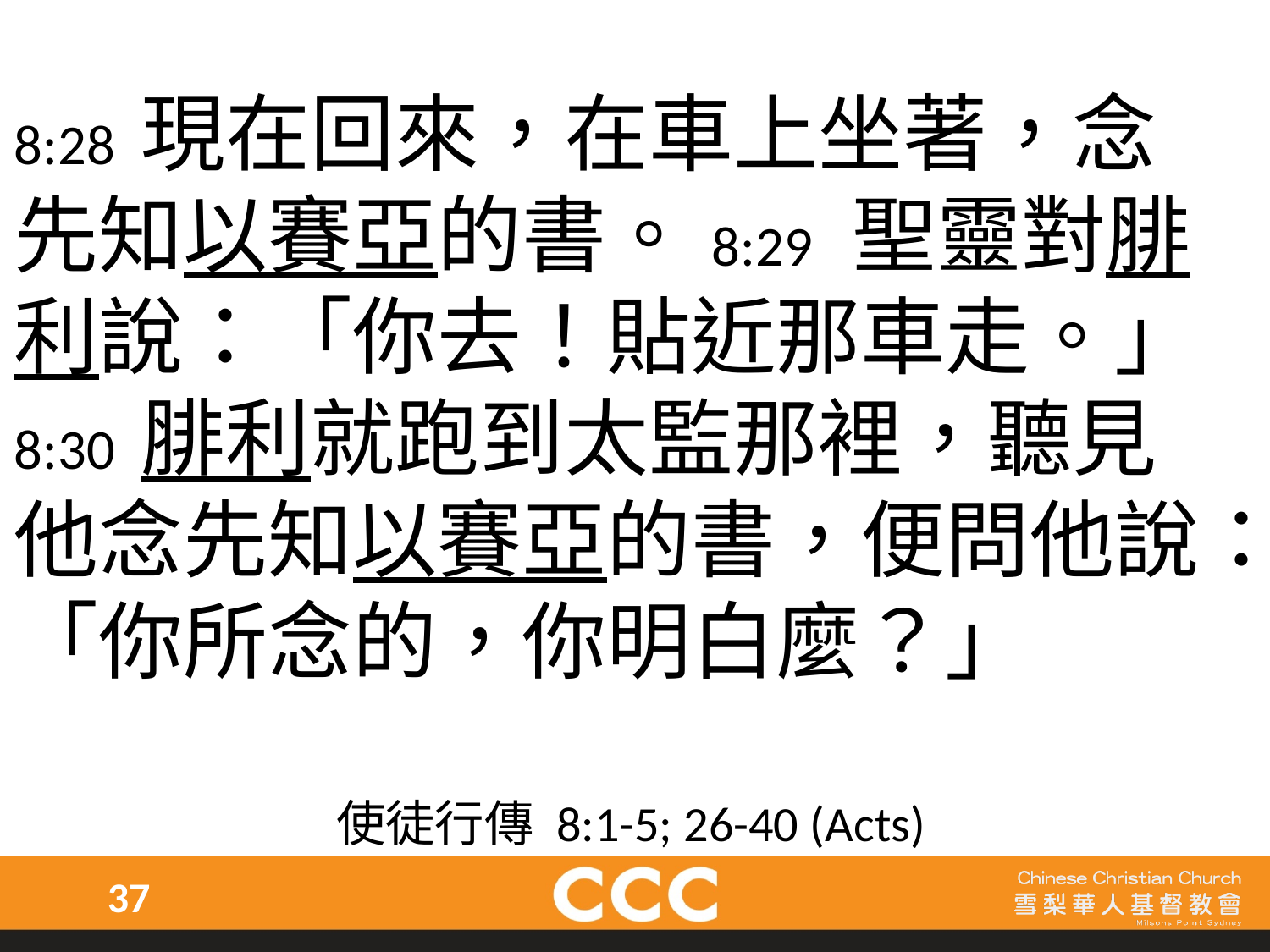

8:28 現在回來，在車上坐著，念先知以賽亞的書。8:29 聖靈對腓利說：「你去！貼近那車走。」 8:30 腓利就跑到太監那裡，聽見他念先知以賽亞的書，便問他說：「你所念的，你明白麼？」
使徒行傳 8:1-5; 26-40 (Acts)
37